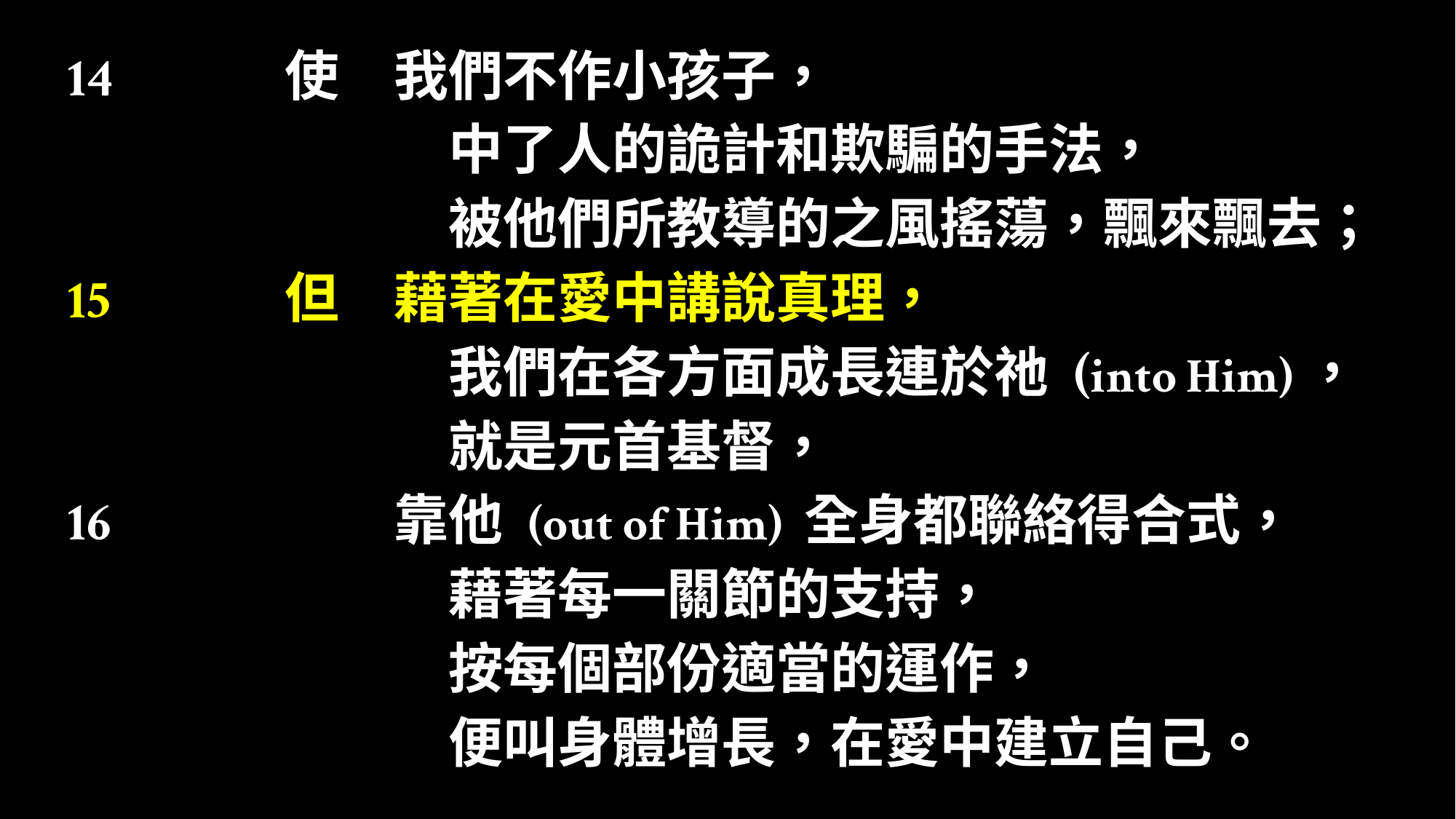

14 		使　我們不作小孩子，
	　　	　中了人的詭計和欺騙的手法，
	　　	　被他們所教導的之風搖蕩，飄來飄去；
15		但　藉著在愛中講說真理，
		　　　我們在各方面成長連於祂 (into Him)，
			　就是元首基督，
16		　　靠他 (out of Him) 全身都聯絡得合式，
		　　　藉著每一關節的支持，
			　按每個部份適當的運作，
		　　　便叫身體增長，在愛中建立自己。